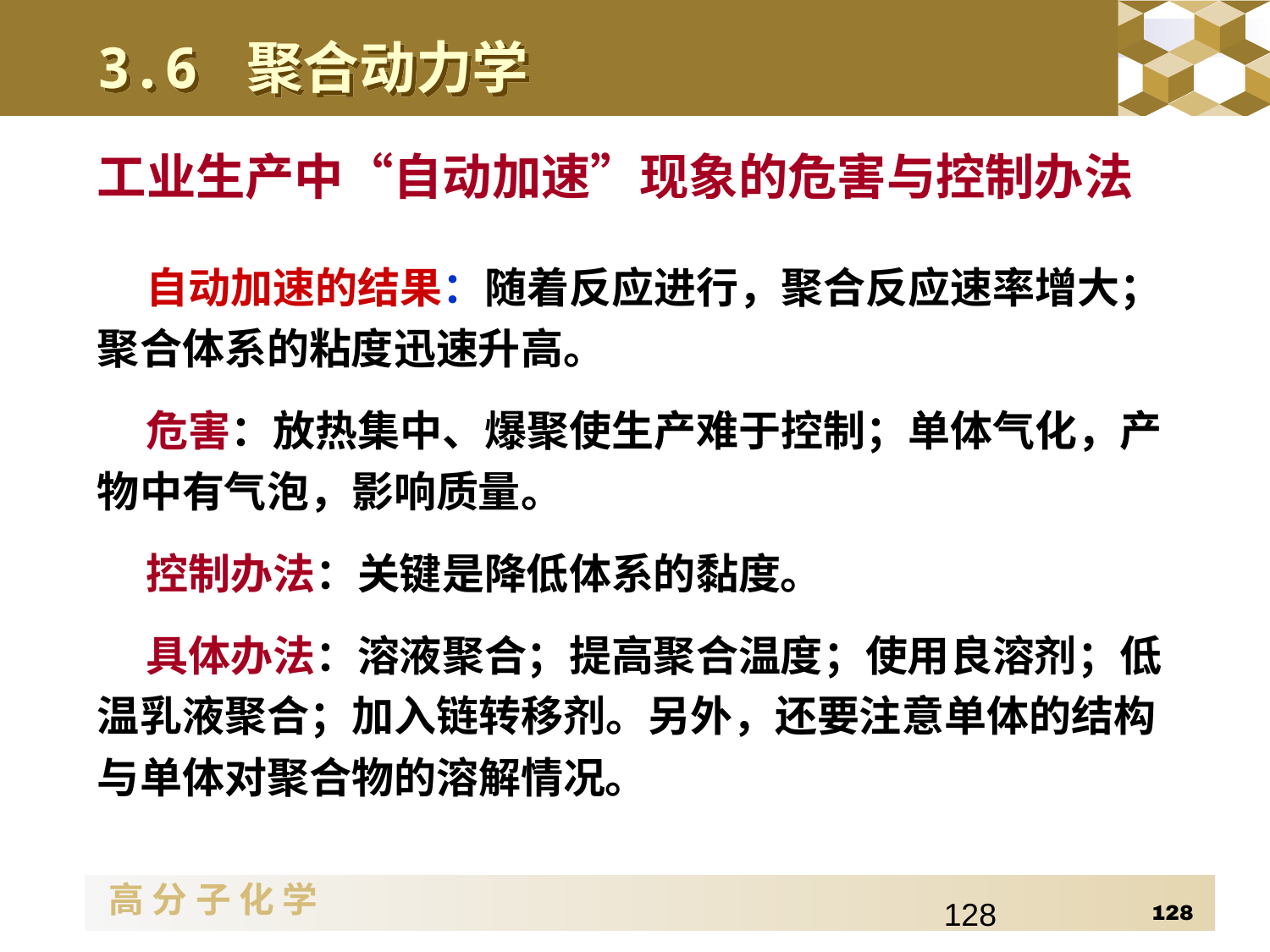

3.6 聚合动力学
工业生产中“自动加速”现象的危害与控制办法
    自动加速的结果：随着反应进行，聚合反应速率增大；聚合体系的粘度迅速升高。
    危害：放热集中、爆聚使生产难于控制；单体气化，产物中有气泡，影响质量。
    控制办法：关键是降低体系的黏度。
    具体办法：溶液聚合；提高聚合温度；使用良溶剂；低温乳液聚合；加入链转移剂。另外，还要注意单体的结构与单体对聚合物的溶解情况。
128